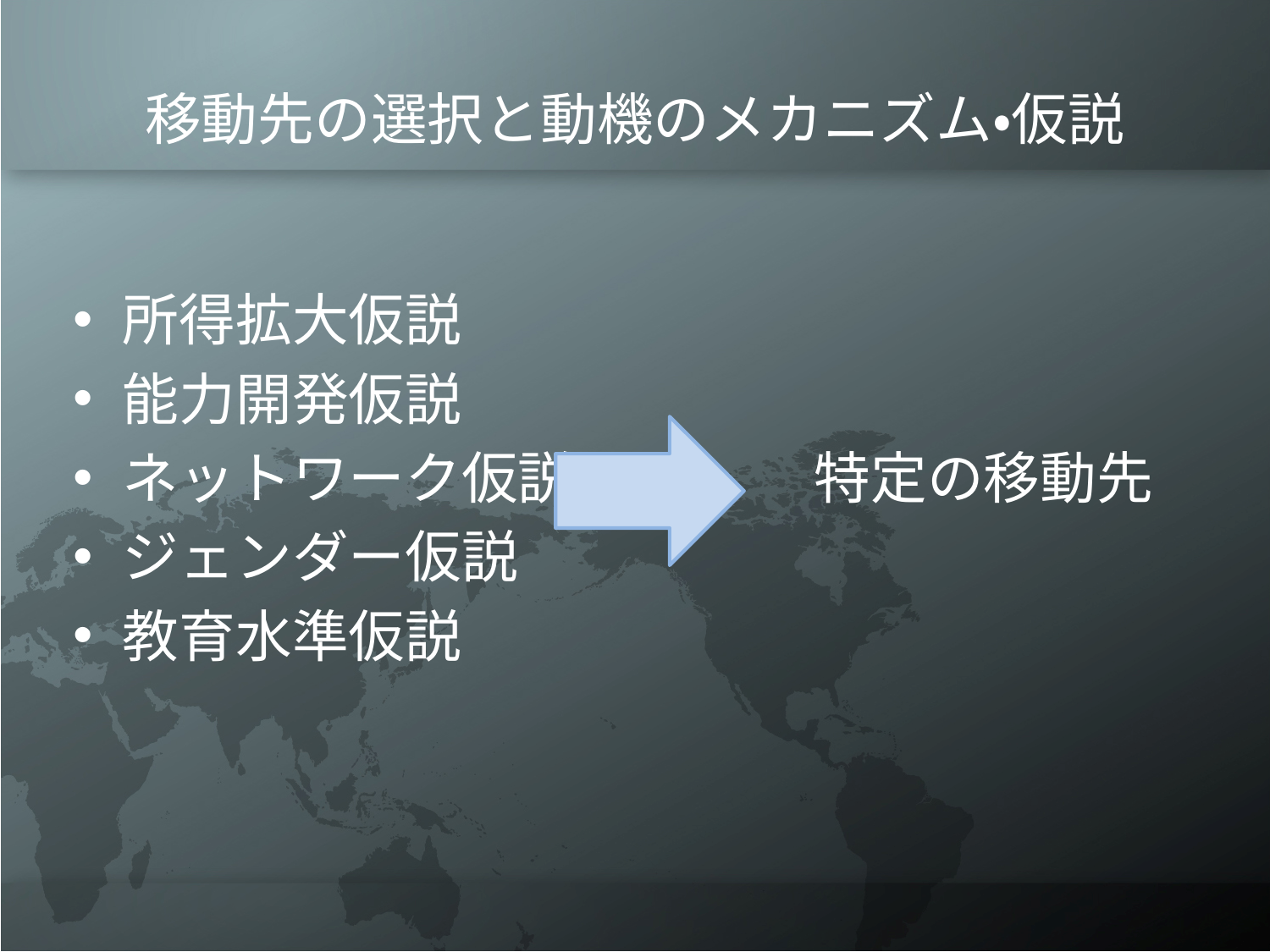

# 移動先の選択と動機のメカニズム・仮説
所得拡大仮説
能力開発仮説
ネットワーク仮説		　特定の移動先
ジェンダー仮説
教育水準仮説